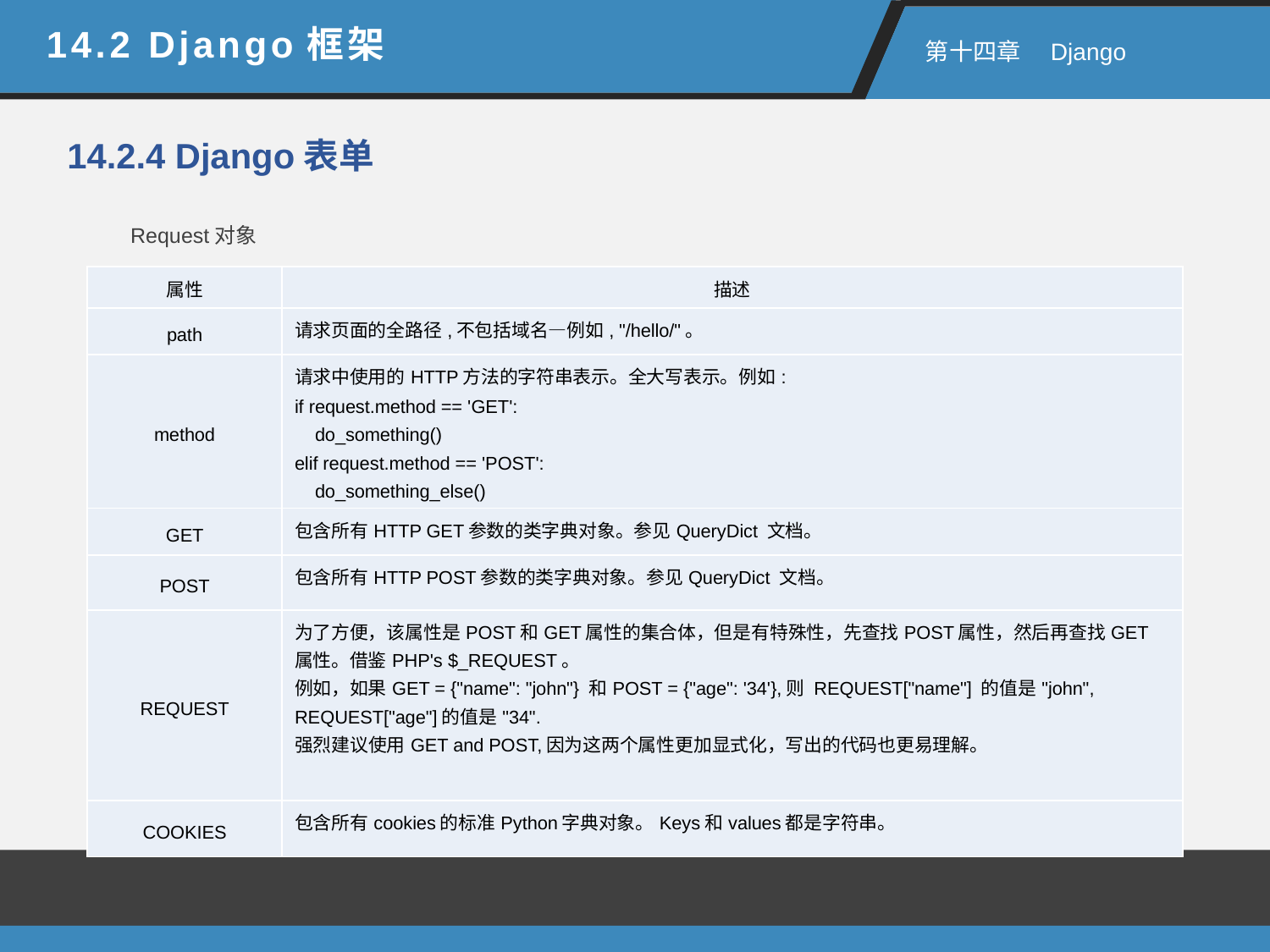

14.2 Django框架
  第十四章　Django
14.2.4 Django表单
Request对象
| 属性 | 描述 |
| --- | --- |
| path | 请求页面的全路径,不包括域名—例如, "/hello/"。 |
| method | 请求中使用的HTTP方法的字符串表示。全大写表示。例如: if request.method == 'GET': do\_something() elif request.method == 'POST': do\_something\_else() |
| GET | 包含所有HTTP GET参数的类字典对象。参见QueryDict 文档。 |
| POST | 包含所有HTTP POST参数的类字典对象。参见QueryDict 文档。 |
| REQUEST | 为了方便，该属性是POST和GET属性的集合体，但是有特殊性，先查找POST属性，然后再查找GET属性。借鉴PHP's $\_REQUEST。 例如，如果GET = {"name": "john"} 和POST = {"age": '34'},则 REQUEST["name"] 的值是"john", REQUEST["age"]的值是"34". 强烈建议使用GET and POST,因为这两个属性更加显式化，写出的代码也更易理解。 |
| COOKIES | 包含所有cookies的标准Python字典对象。Keys和values都是字符串。 |